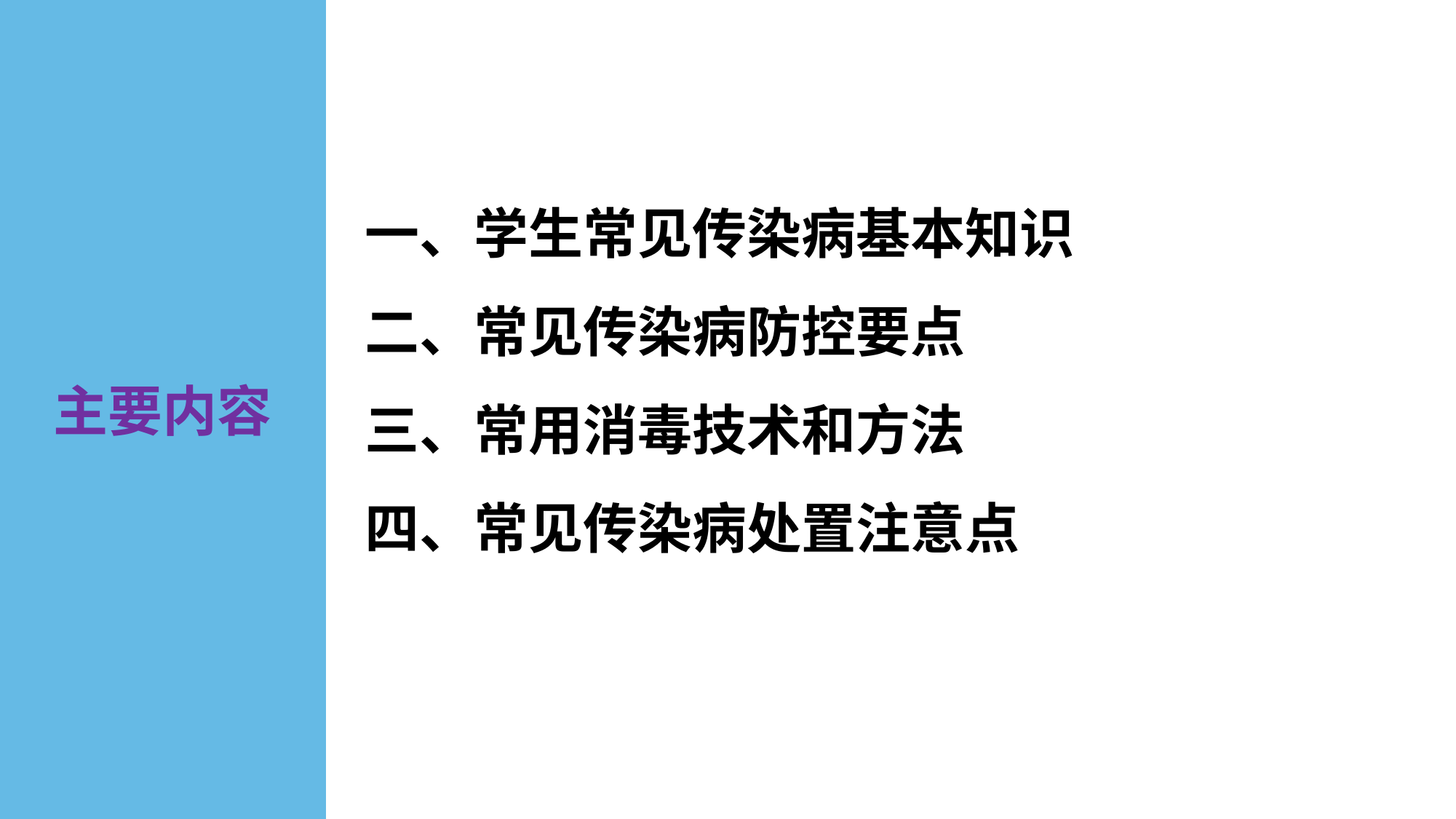

主要内容
一、学生常见传染病基本知识
二、常见传染病防控要点
三、常用消毒技术和方法
四、常见传染病处置注意点